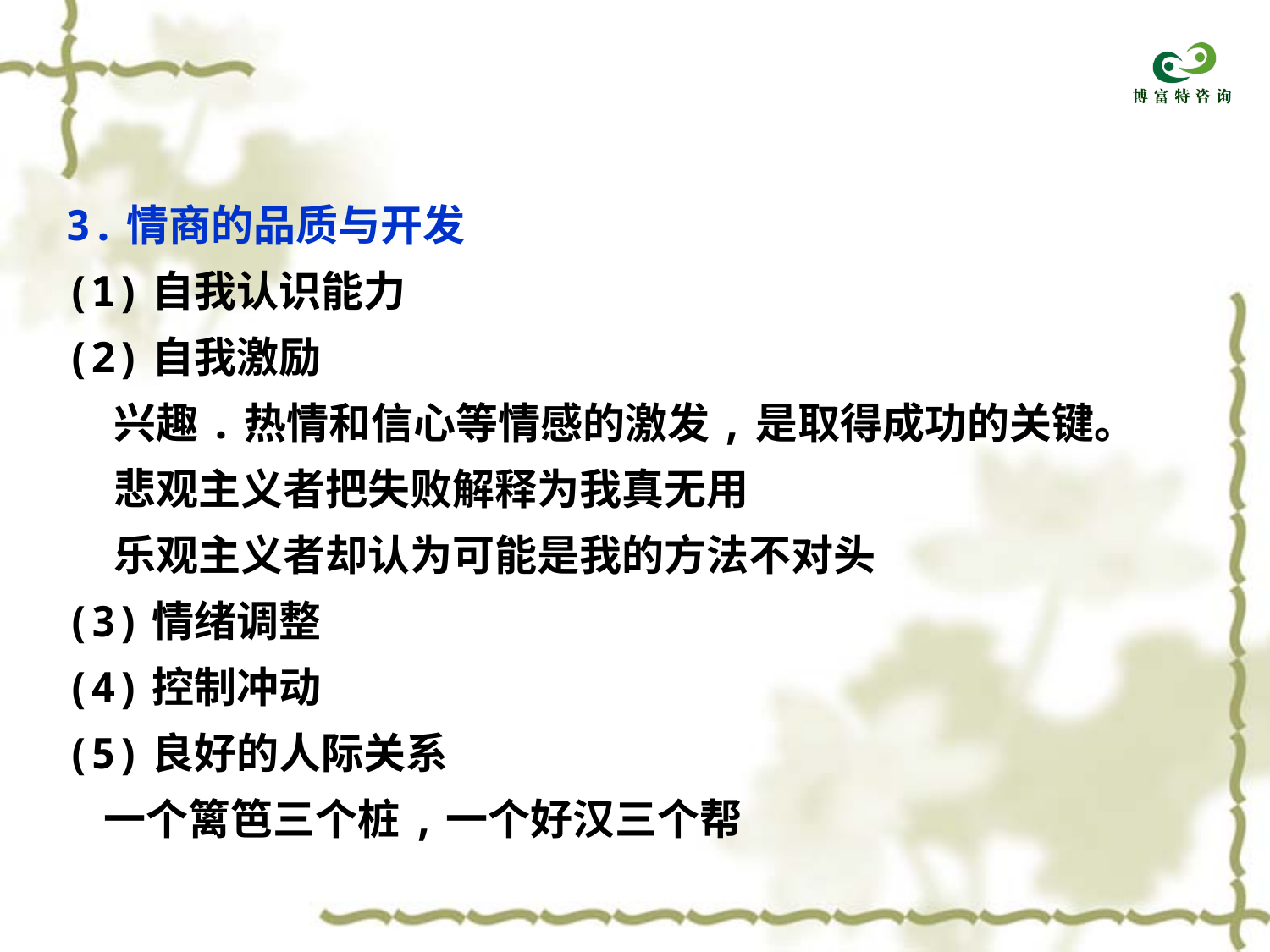

3.情商的品质与开发
(1)自我认识能力
(2)自我激励
    兴趣.热情和信心等情感的激发,是取得成功的关键。
    悲观主义者把失败解释为我真无用
    乐观主义者却认为可能是我的方法不对头
(3)情绪调整
(4)控制冲动
(5)良好的人际关系
   一个篱笆三个桩,一个好汉三个帮